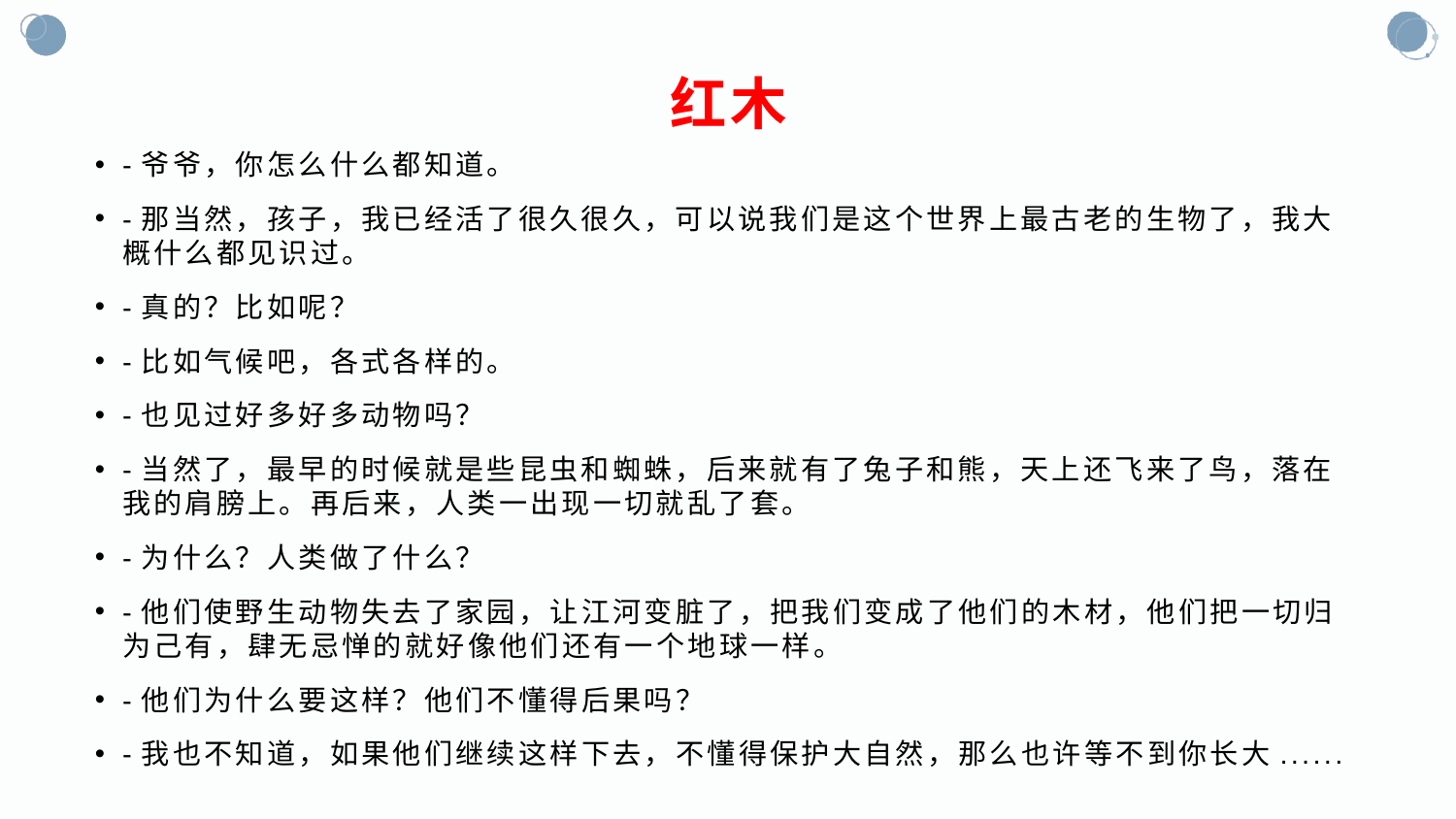

# 红木
-爷爷，你怎么什么都知道。
-那当然，孩子，我已经活了很久很久，可以说我们是这个世界上最古老的生物了，我大概什么都见识过。
-真的？比如呢？
-比如气候吧，各式各样的。
-也见过好多好多动物吗？
-当然了，最早的时候就是些昆虫和蜘蛛，后来就有了兔子和熊，天上还飞来了鸟，落在我的肩膀上。再后来，人类一出现一切就乱了套。
-为什么？人类做了什么？
-他们使野生动物失去了家园，让江河变脏了，把我们变成了他们的木材，他们把一切归为己有，肆无忌惮的就好像他们还有一个地球一样。
-他们为什么要这样？他们不懂得后果吗？
-我也不知道，如果他们继续这样下去，不懂得保护大自然，那么也许等不到你长大......